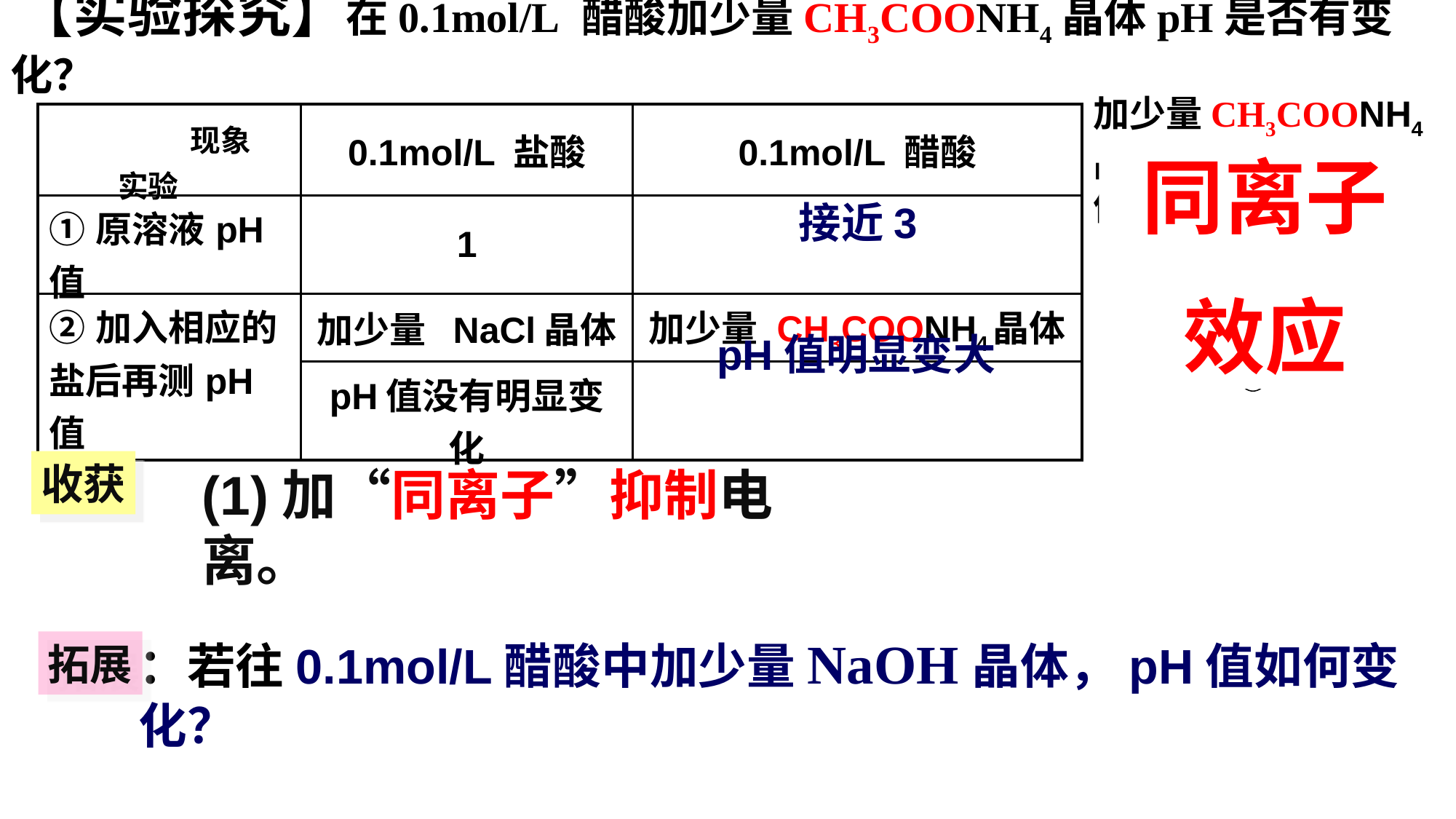

【实验探究】在0.1mol/L 醋酸加少量CH3COONH4晶体pH是否有变化？
加少量CH3COONH4
晶体，振荡，测PH值
| 现象 实验 | 0.1mol/L 盐酸 | 0.1mol/L 醋酸 |
| --- | --- | --- |
| ①原溶液pH值 | 1 |  |
| ②加入相应的盐后再测pH值 | 加少量 NaCl晶体 | 加少量 CH3COONH4晶体 |
|  | pH值没有明显变化 |  |
同离子
效应
接近3

pH值明显变大
收获
(1)加“同离子”抑制电离。
：若往0.1mol/L醋酸中加少量NaOH晶体，pH值如何变化？
拓展